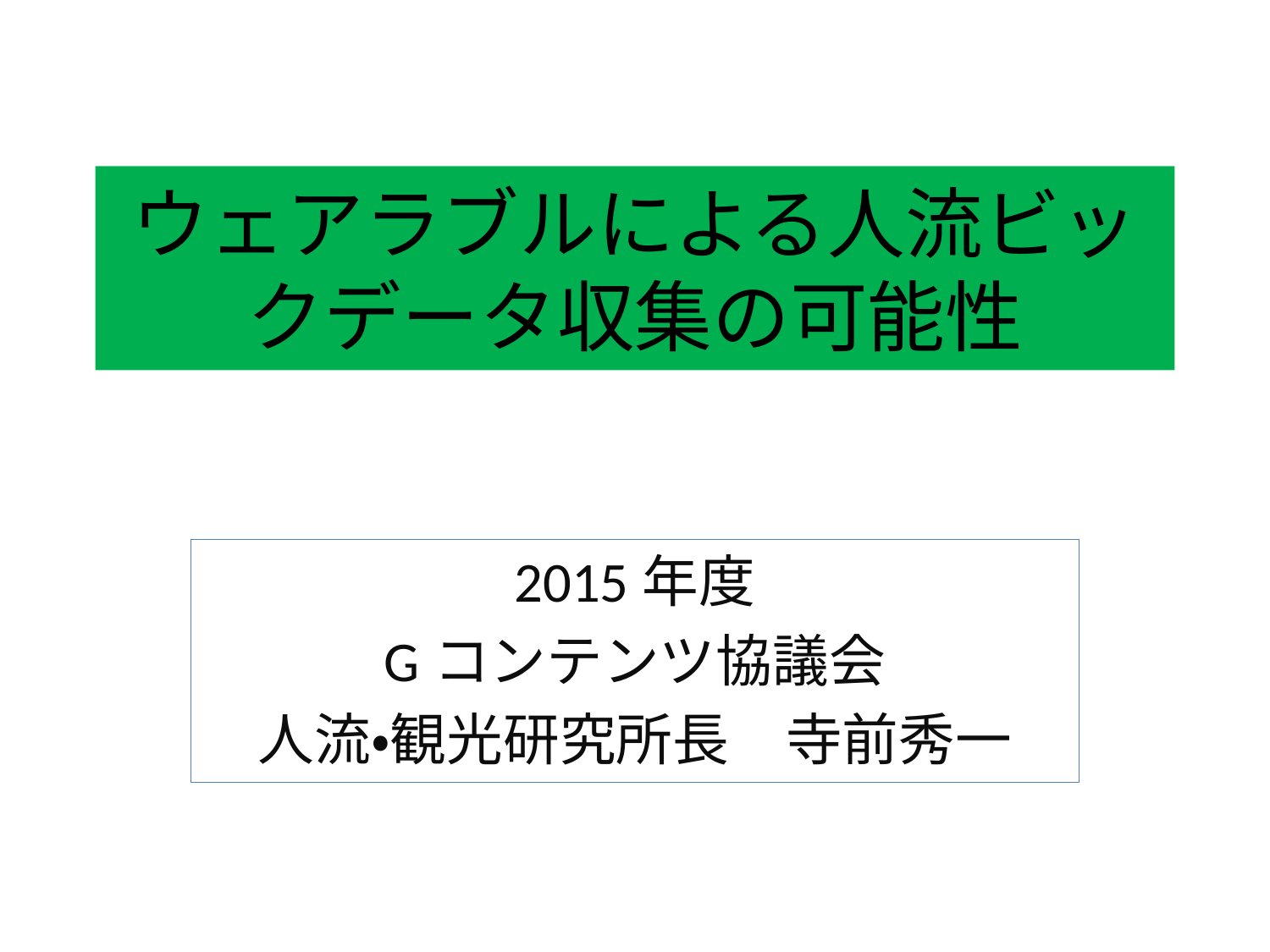

# ウェアラブルによる人流ビックデータ収集の可能性
2015年度
Gコンテンツ協議会
人流・観光研究所長　寺前秀一